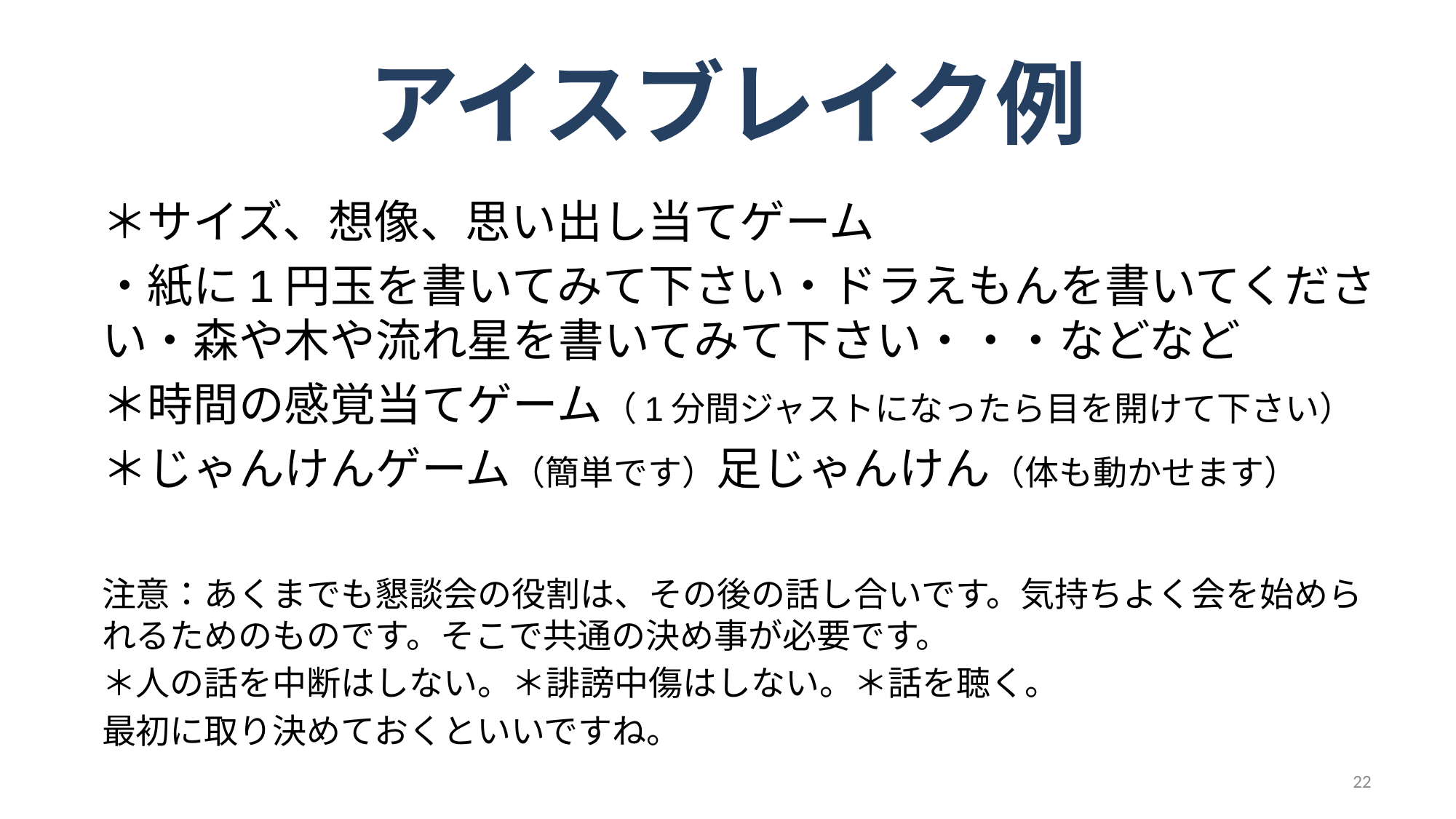

# アイスブレイク例
＊サイズ、想像、思い出し当てゲーム
・紙に1円玉を書いてみて下さい・ドラえもんを書いてください・森や木や流れ星を書いてみて下さい・・・などなど
＊時間の感覚当てゲーム（1分間ジャストになったら目を開けて下さい）
＊じゃんけんゲーム（簡単です）足じゃんけん（体も動かせます）

注意：あくまでも懇談会の役割は、その後の話し合いです。気持ちよく会を始められるためのものです。そこで共通の決め事が必要です。
＊人の話を中断はしない。＊誹謗中傷はしない。＊話を聴く。
最初に取り決めておくといいですね。

22